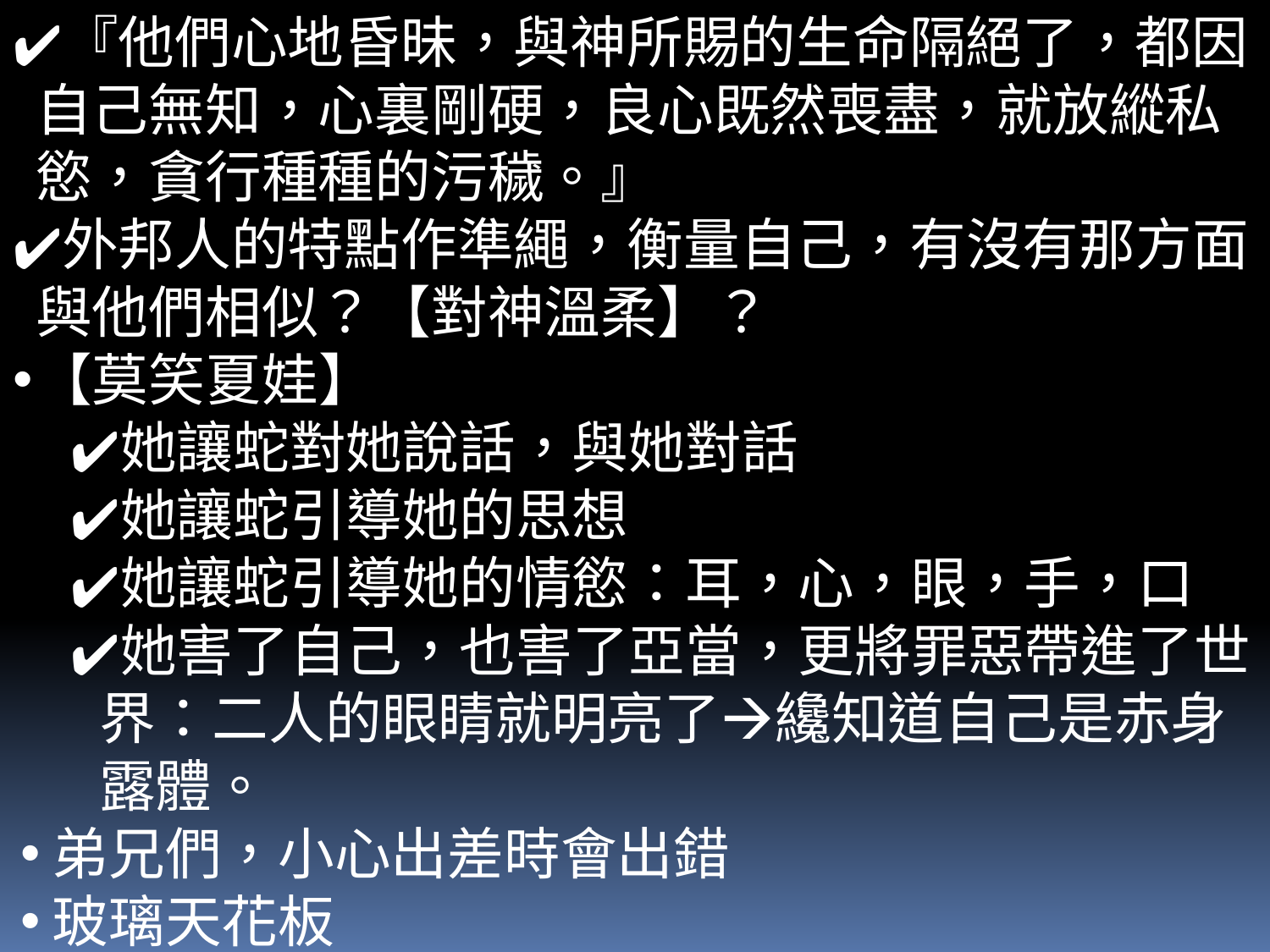

『他們心地昏昧，與神所賜的生命隔絕了，都因自己無知，心裏剛硬，良心既然喪盡，就放縱私慾，貪行種種的污穢。』
外邦人的特點作準繩，衡量自己，有沒有那方面與他們相似？【對神溫柔】？
【莫笑夏娃】
她讓蛇對她說話，與她對話
她讓蛇引導她的思想
她讓蛇引導她的情慾：耳，心，眼，手，口
她害了自己，也害了亞當，更將罪惡帶進了世界：二人的眼睛就明亮了🡪纔知道自己是赤身露體。
弟兄們，小心出差時會出錯
玻璃天花板